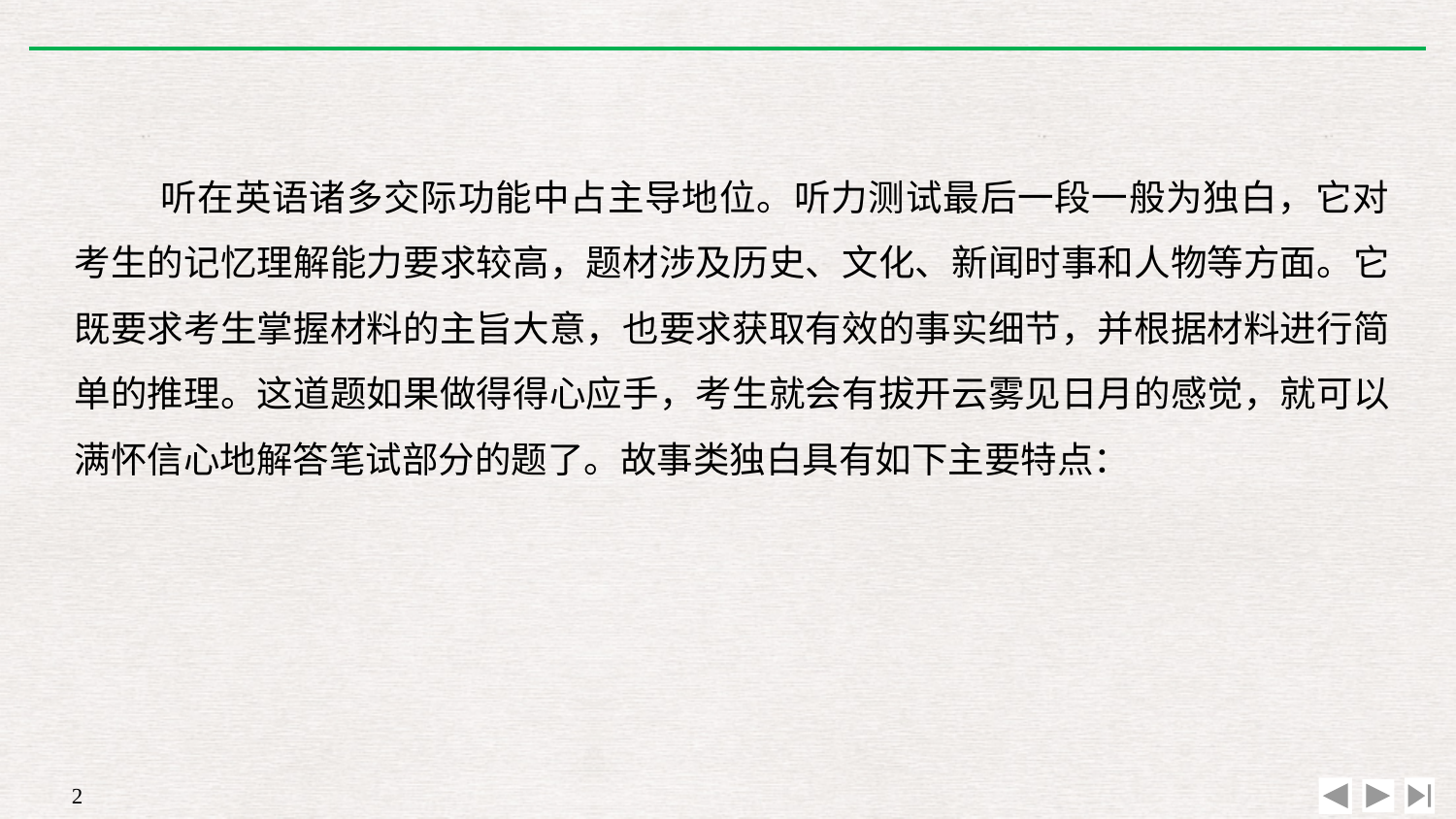

听在英语诸多交际功能中占主导地位。听力测试最后一段一般为独白，它对考生的记忆理解能力要求较高，题材涉及历史、文化、新闻时事和人物等方面。它既要求考生掌握材料的主旨大意，也要求获取有效的事实细节，并根据材料进行简单的推理。这道题如果做得得心应手，考生就会有拔开云雾见日月的感觉，就可以满怀信心地解答笔试部分的题了。故事类独白具有如下主要特点：